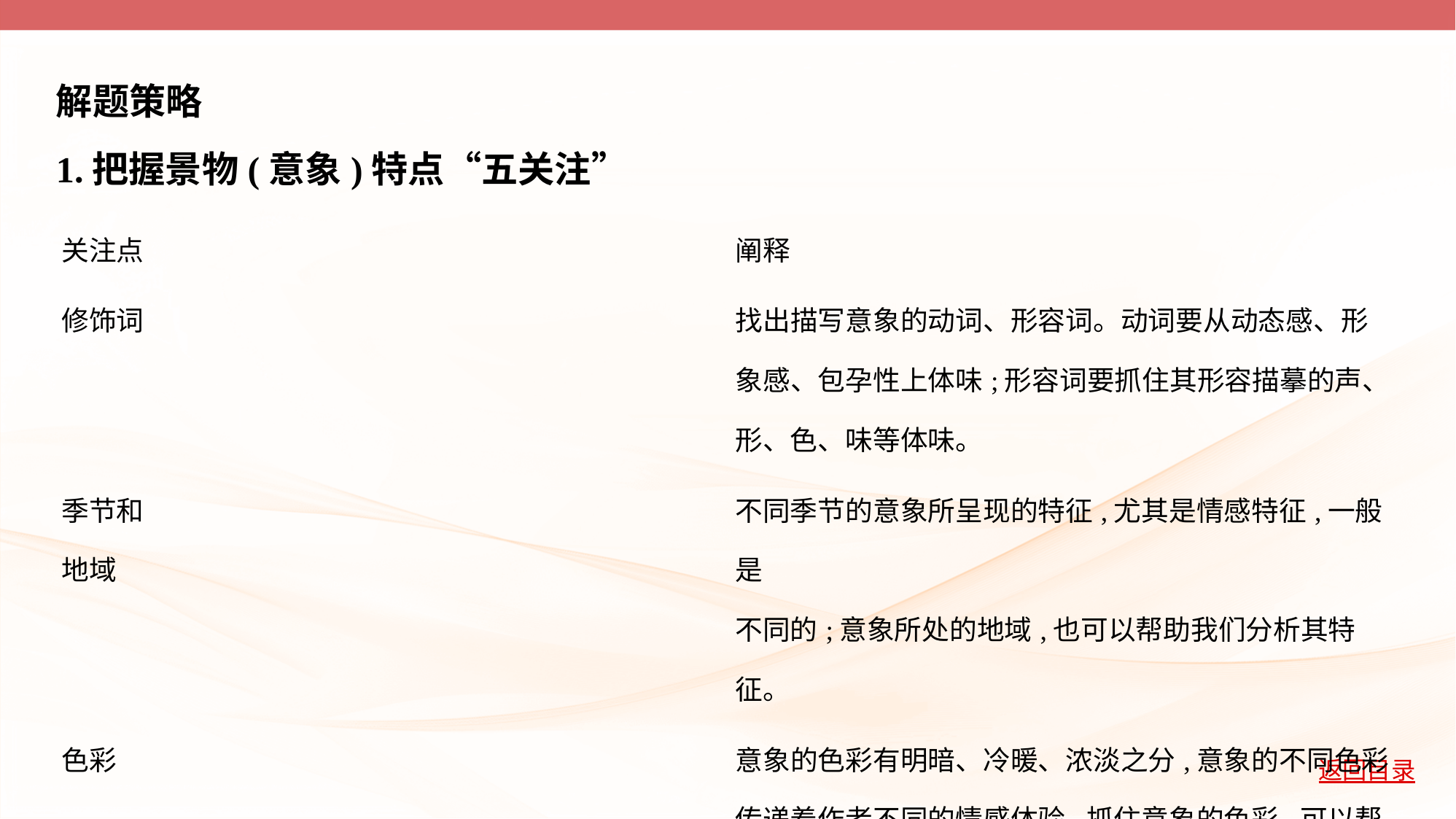

解题策略
1.把握景物(意象)特点“五关注”
| 关注点 | 阐释 |
| --- | --- |
| 修饰词 | 找出描写意象的动词、形容词。动词要从动态感、形 象感、包孕性上体味;形容词要抓住其形容描摹的声、 形、色、味等体味。 |
| 季节和 地域 | 不同季节的意象所呈现的特征,尤其是情感特征,一般是 不同的;意象所处的地域,也可以帮助我们分析其特征。 |
| 色彩 | 意象的色彩有明暗、冷暖、浓淡之分,意象的不同色彩 传递着作者不同的情感体验,抓住意象的色彩,可以帮助 我们理解作者的思想感情。 |